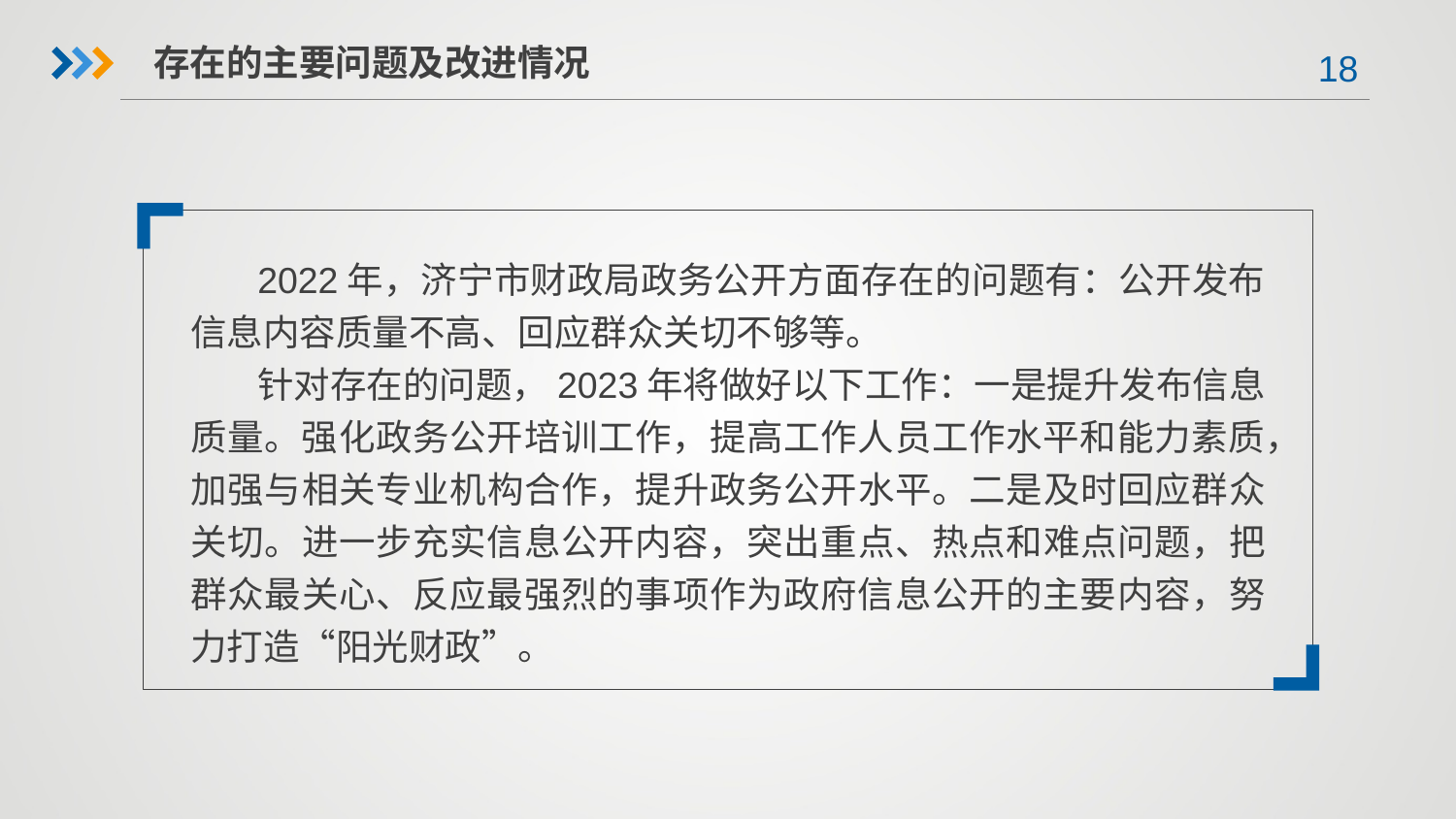

存在的主要问题及改进情况

        2022年，济宁市财政局政务公开方面存在的问题有：公开发布信息内容质量不高、回应群众关切不够等。
       针对存在的问题，2023年将做好以下工作：一是提升发布信息质量。强化政务公开培训工作，提高工作人员工作水平和能力素质，加强与相关专业机构合作，提升政务公开水平。二是及时回应群众关切。进一步充实信息公开内容，突出重点、热点和难点问题，把群众最关心、反应最强烈的事项作为政府信息公开的主要内容，努力打造“阳光财政”。